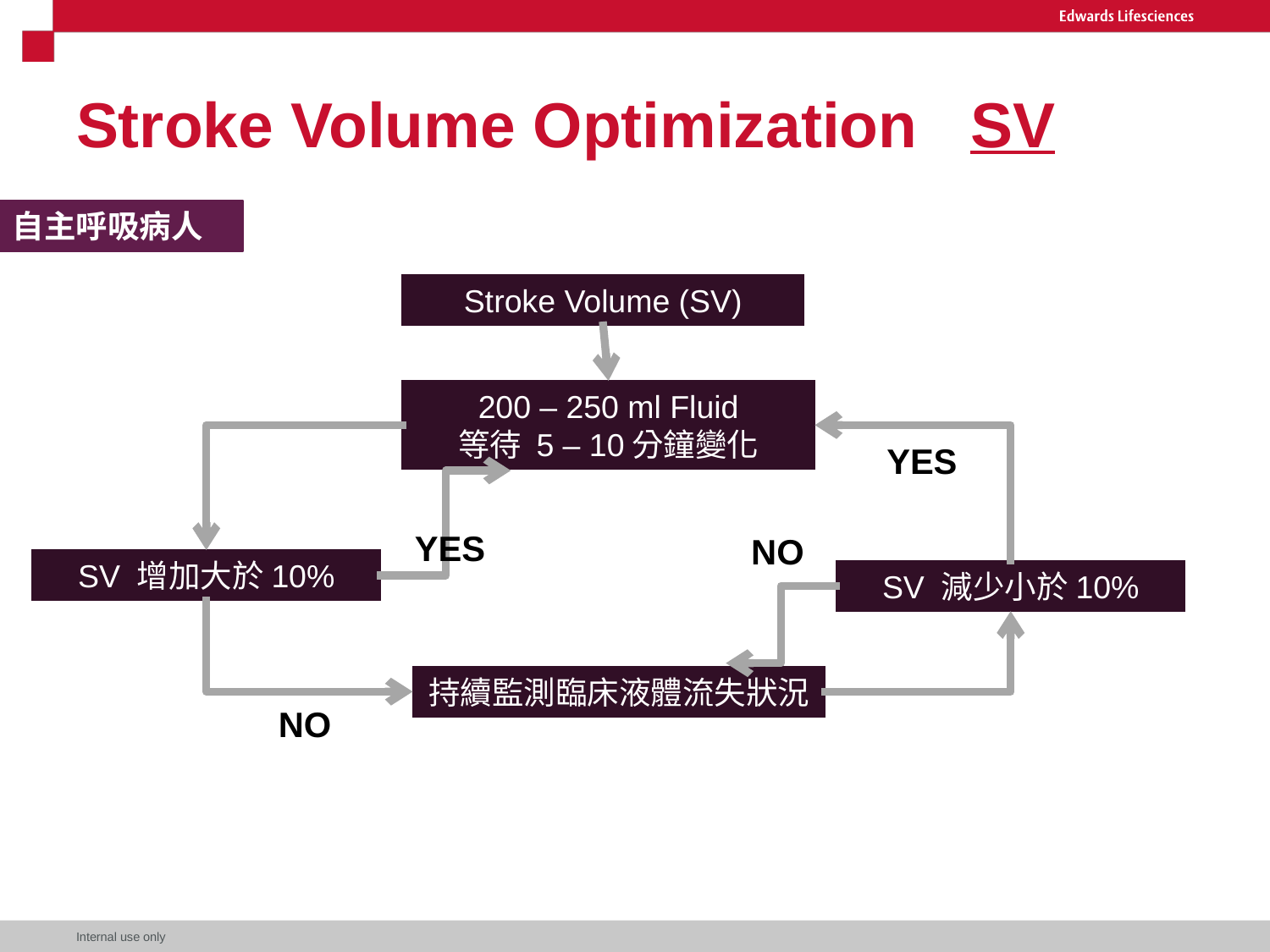

# Stroke Volume Optimization   SV
自主呼吸病人
Stroke Volume (SV)
200 – 250 ml Fluid
等待 5 – 10分鐘變化
YES
YES
NO
SV 增加大於10%
SV 減少小於10%
持續監測臨床液體流失狀況
NO